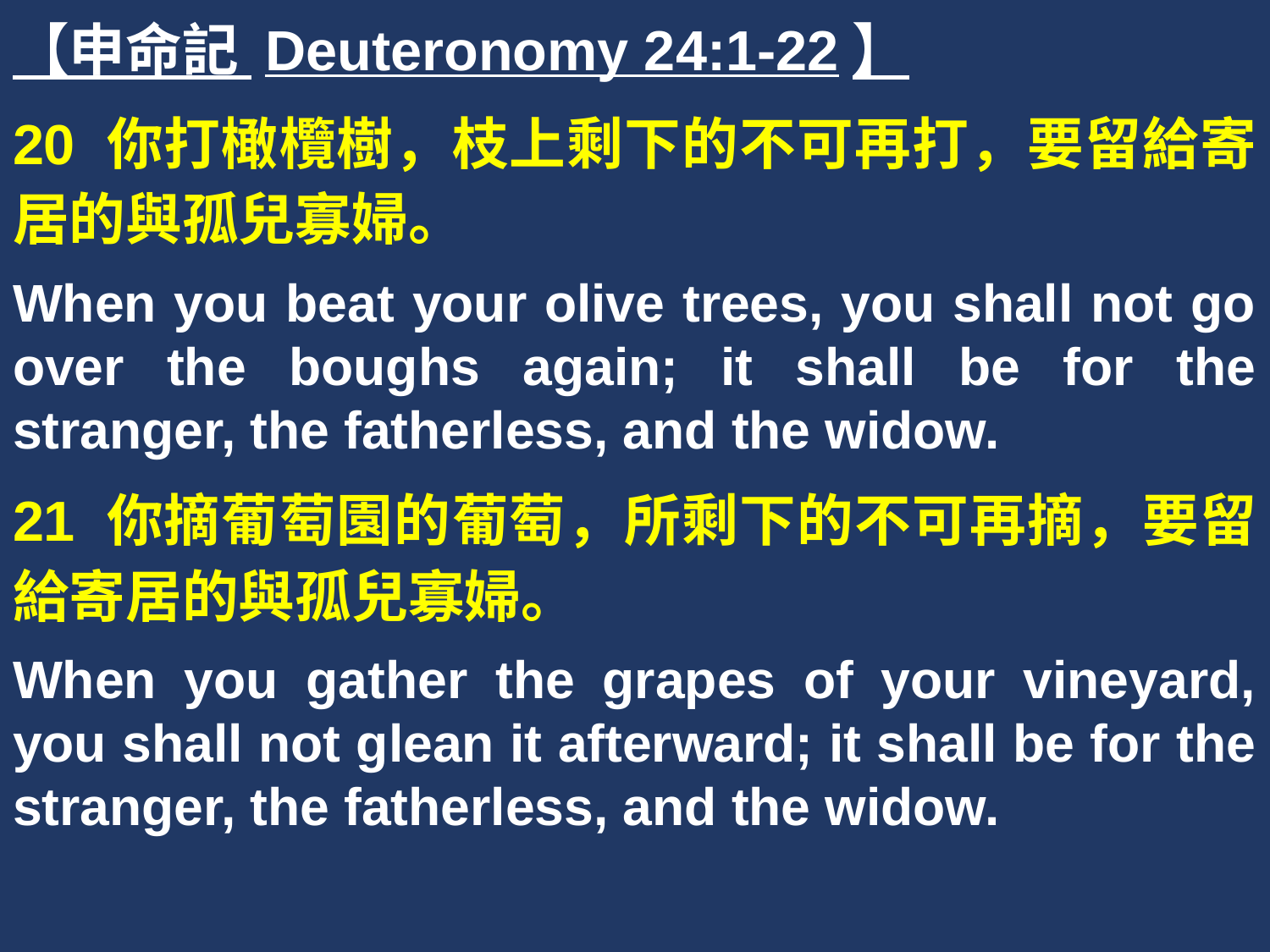

【申命記 Deuteronomy 24:1-22】
20 你打橄欖樹，枝上剩下的不可再打，要留給寄居的與孤兒寡婦。
When you beat your olive trees, you shall not go over the boughs again; it shall be for the stranger, the fatherless, and the widow.
21 你摘葡萄園的葡萄，所剩下的不可再摘，要留給寄居的與孤兒寡婦。
When you gather the grapes of your vineyard, you shall not glean it afterward; it shall be for the stranger, the fatherless, and the widow.